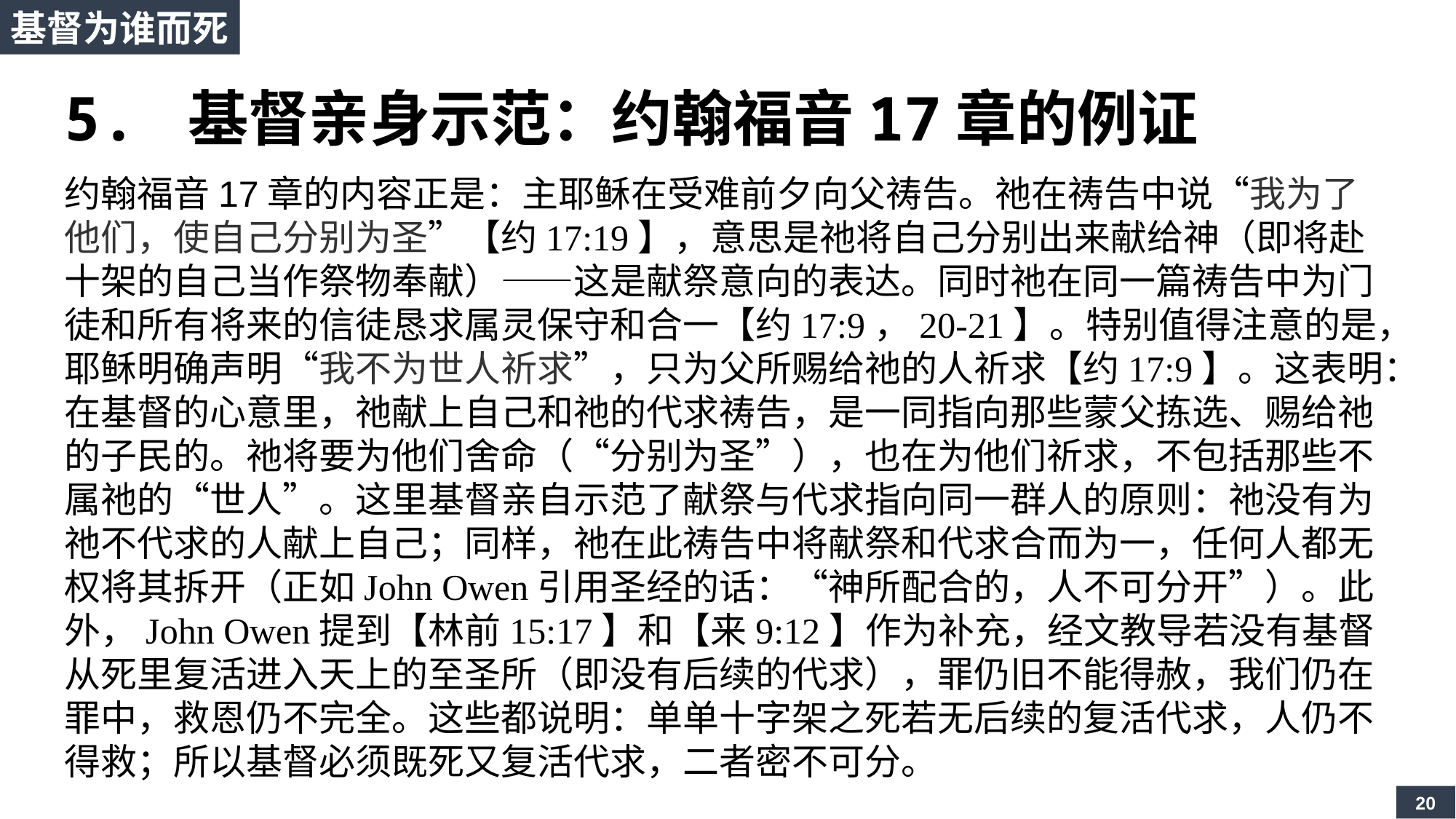

基督为谁而死
5. 基督亲身示范：约翰福音17章的例证
约翰福音17章的内容正是：主耶稣在受难前夕向父祷告。祂在祷告中说“我为了他们，使自己分别为圣”【约17:19】，意思是祂将自己分别出来献给神（即将赴十架的自己当作祭物奉献）——这是献祭意向的表达。同时祂在同一篇祷告中为门徒和所有将来的信徒恳求属灵保守和合一【约17:9，20-21】。特别值得注意的是，耶稣明确声明“我不为世人祈求”，只为父所赐给祂的人祈求【约17:9】。这表明：在基督的心意里，祂献上自己和祂的代求祷告，是一同指向那些蒙父拣选、赐给祂的子民的。祂将要为他们舍命（“分别为圣”），也在为他们祈求，不包括那些不属祂的“世人”。这里基督亲自示范了献祭与代求指向同一群人的原则：祂没有为祂不代求的人献上自己；同样，祂在此祷告中将献祭和代求合而为一，任何人都无权将其拆开（正如John Owen引用圣经的话：“神所配合的，人不可分开”）。此外，John Owen提到【林前15:17】和【来9:12】作为补充，经文教导若没有基督从死里复活进入天上的至圣所（即没有后续的代求），罪仍旧不能得赦，我们仍在罪中，救恩仍不完全。这些都说明：单单十字架之死若无后续的复活代求，人仍不得救；所以基督必须既死又复活代求，二者密不可分。
20